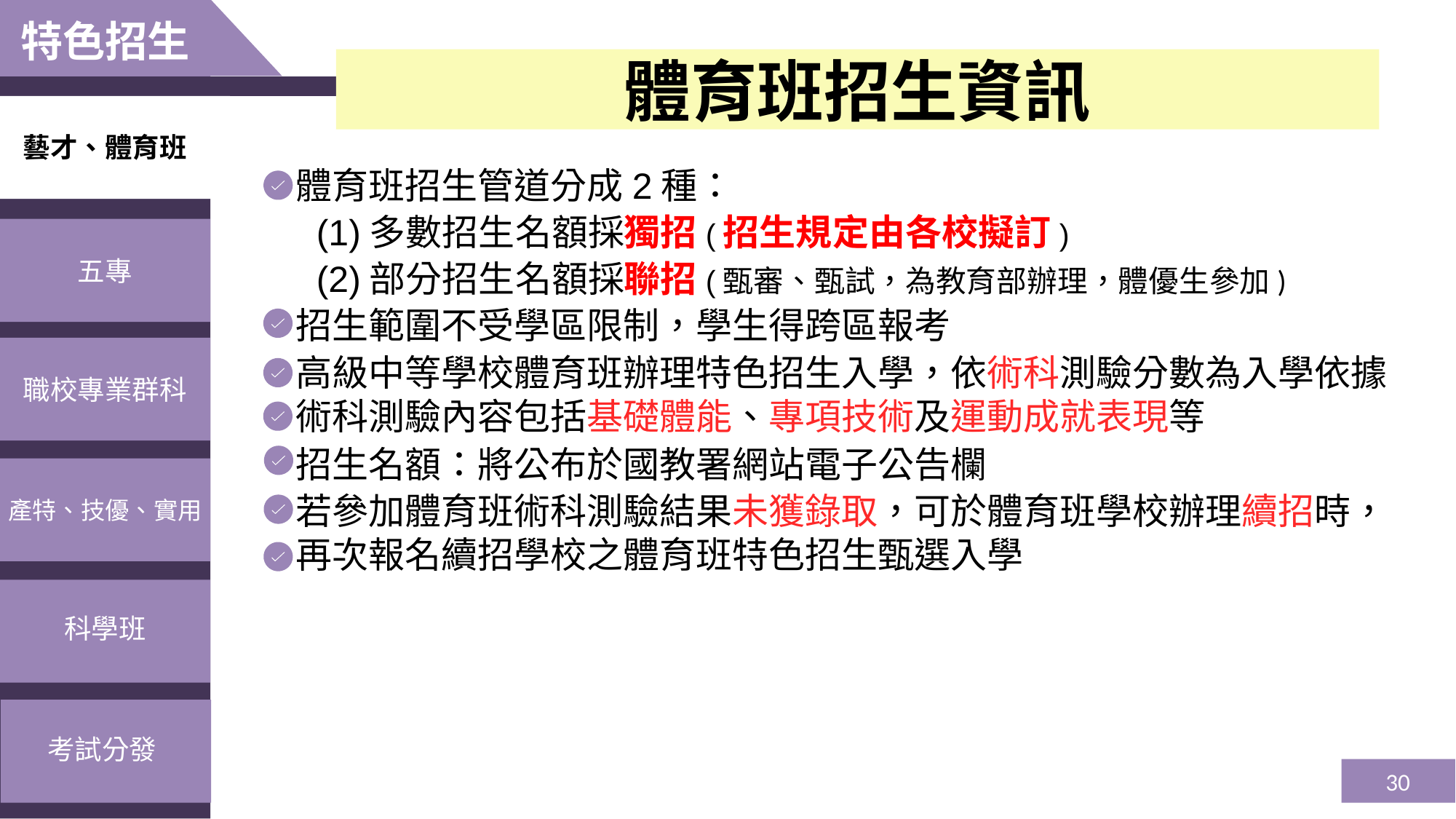

特色招生

體育班招生資訊

藝才、體育班
體育班招生管道分成2種：
  (1)多數招生名額採獨招(招生規定由各校擬訂)
  (2)部分招生名額採聯招(甄審、甄試，為教育部辦理，體優生參加)
招生範圍不受學區限制，學生得跨區報考
高級中等學校體育班辦理特色招生入學，依術科測驗分數為入學依據術科測驗內容包括基礎體能、專項技術及運動成就表現等
招生名額：將公布於國教署網站電子公告欄
若參加體育班術科測驗結果未獲錄取，可於體育班學校辦理續招時，再次報名續招學校之體育班特色招生甄選入學

五專

職校專業群科

產特、技優、實用

科學班

考試分發

30